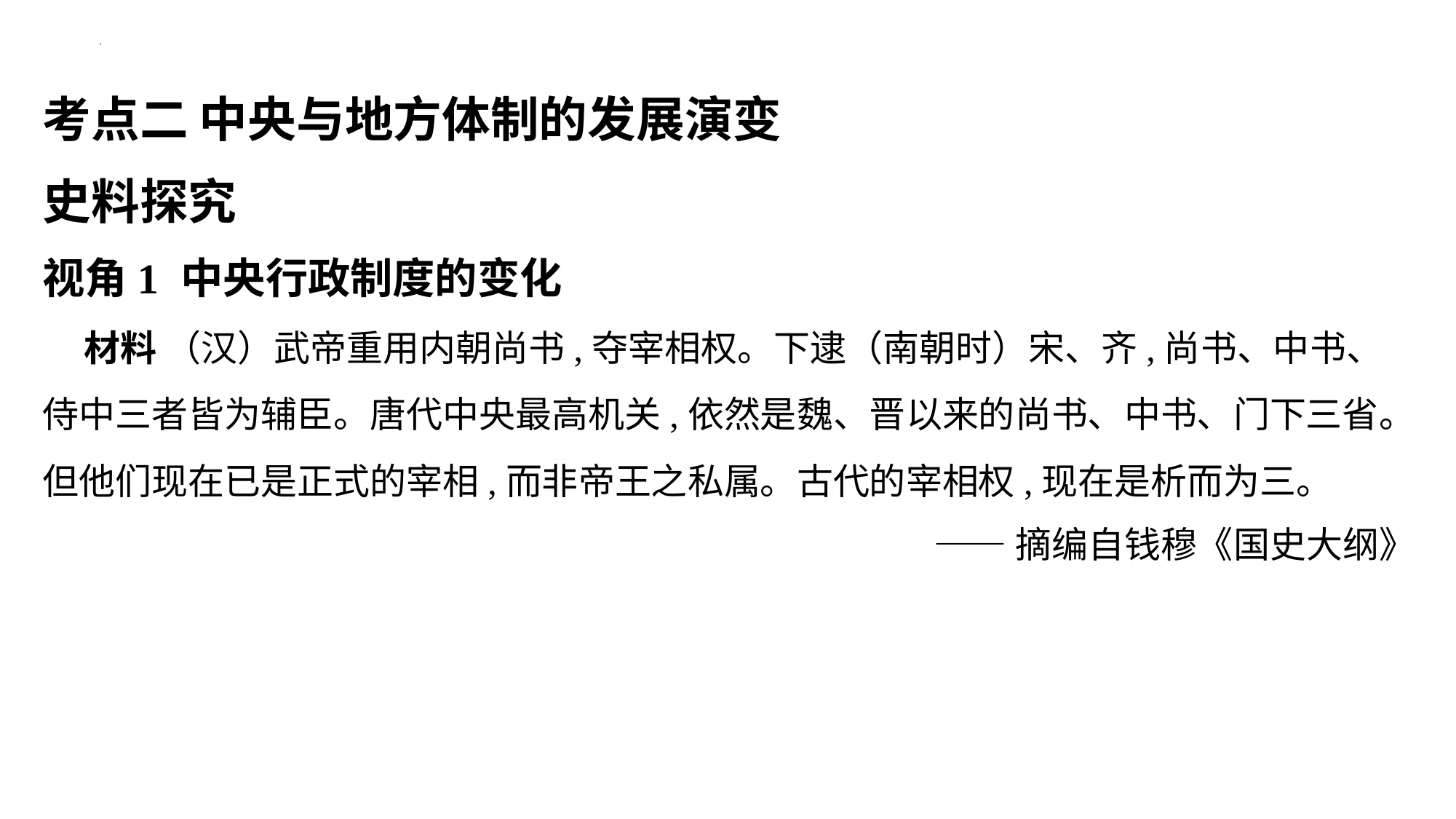

考点二 中央与地方体制的发展演变
史料探究
视角1 中央行政制度的变化
    材料 （汉）武帝重用内朝尚书,夺宰相权。下逮（南朝时）宋、齐,尚书、中书、
侍中三者皆为辅臣。唐代中央最高机关,依然是魏、晋以来的尚书、中书、门下三省。
但他们现在已是正式的宰相,而非帝王之私属。古代的宰相权,现在是析而为三。
——摘编自钱穆《国史大纲》